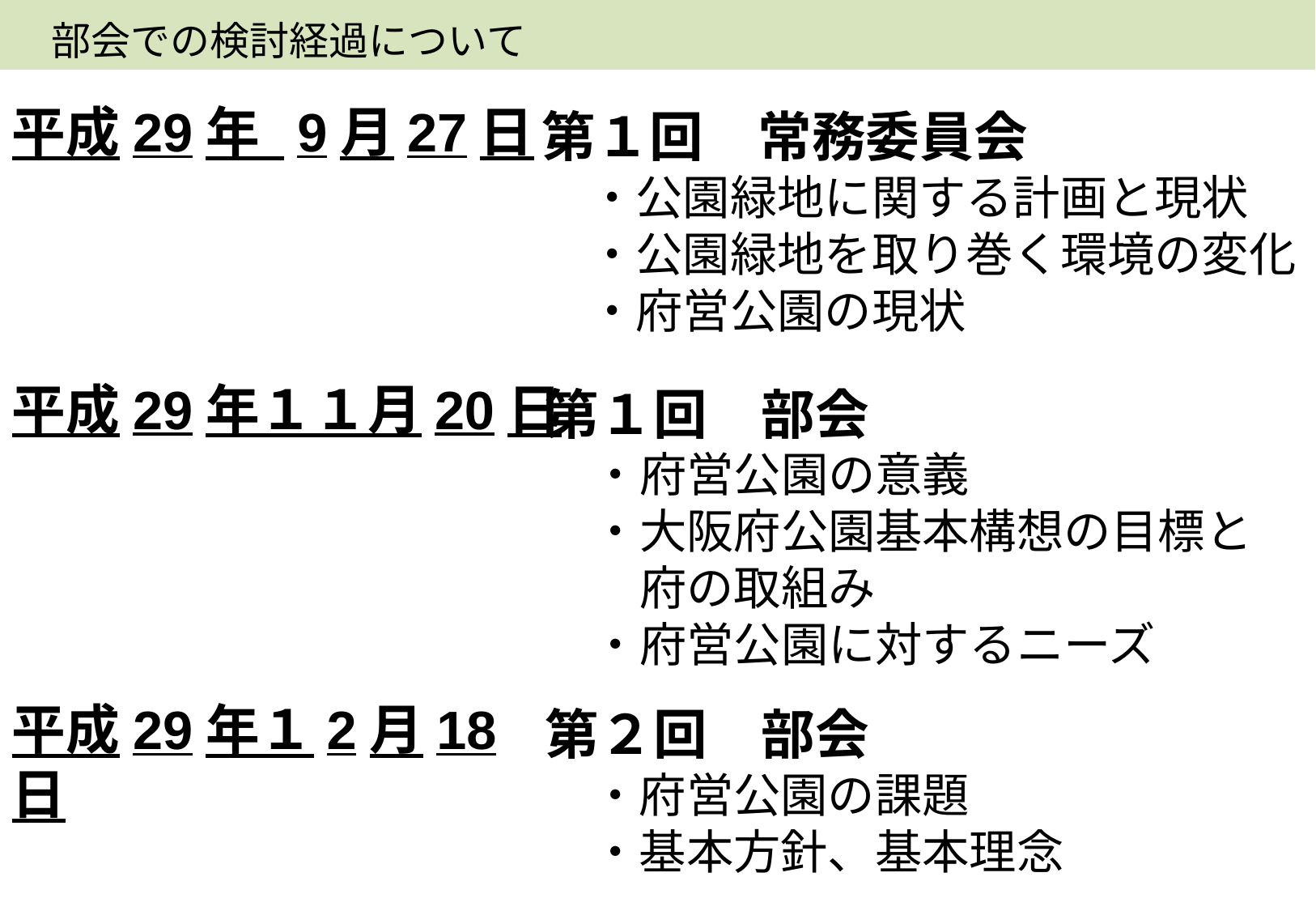

部会での検討経過について
平成29年  9月27日
第１回　常務委員会
　・公園緑地に関する計画と現状
　・公園緑地を取り巻く環境の変化
　・府営公園の現状
平成29年１１月20日
第１回　部会
　・府営公園の意義
　・大阪府公園基本構想の目標と
　　府の取組み
　・府営公園に対するニーズ
平成29年１2月18日
第２回　部会
　・府営公園の課題
　・基本方針、基本理念